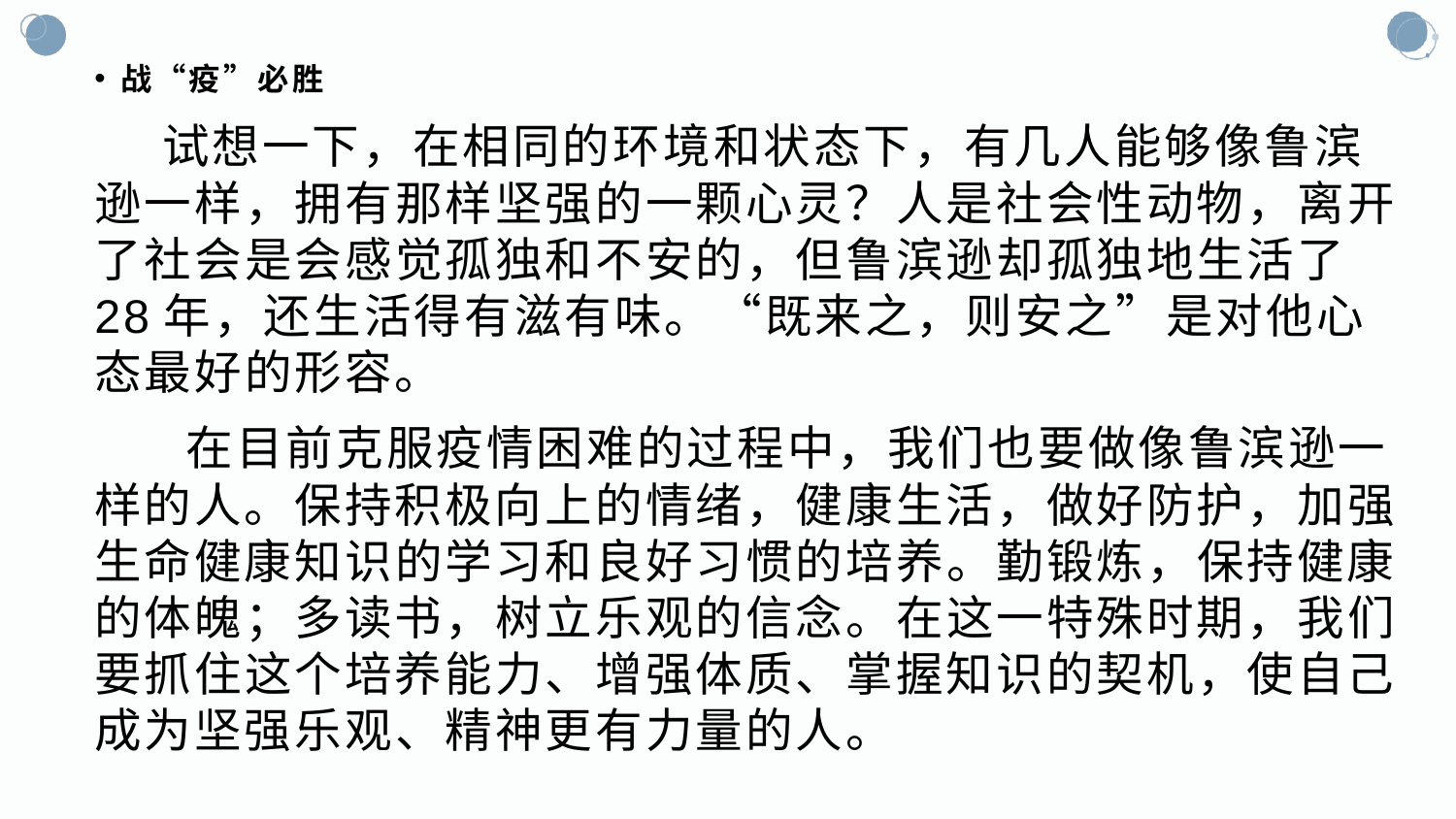

战“疫”必胜
      试想一下，在相同的环境和状态下，有几人能够像鲁滨逊一样，拥有那样坚强的一颗心灵？人是社会性动物，离开了社会是会感觉孤独和不安的，但鲁滨逊却孤独地生活了28年，还生活得有滋有味。“既来之，则安之”是对他心态最好的形容。
      在目前克服疫情困难的过程中，我们也要做像鲁滨逊一样的人。保持积极向上的情绪，健康生活，做好防护，加强生命健康知识的学习和良好习惯的培养。勤锻炼，保持健康的体魄；多读书，树立乐观的信念。在这一特殊时期，我们要抓住这个培养能力、增强体质、掌握知识的契机，使自己成为坚强乐观、精神更有力量的人。